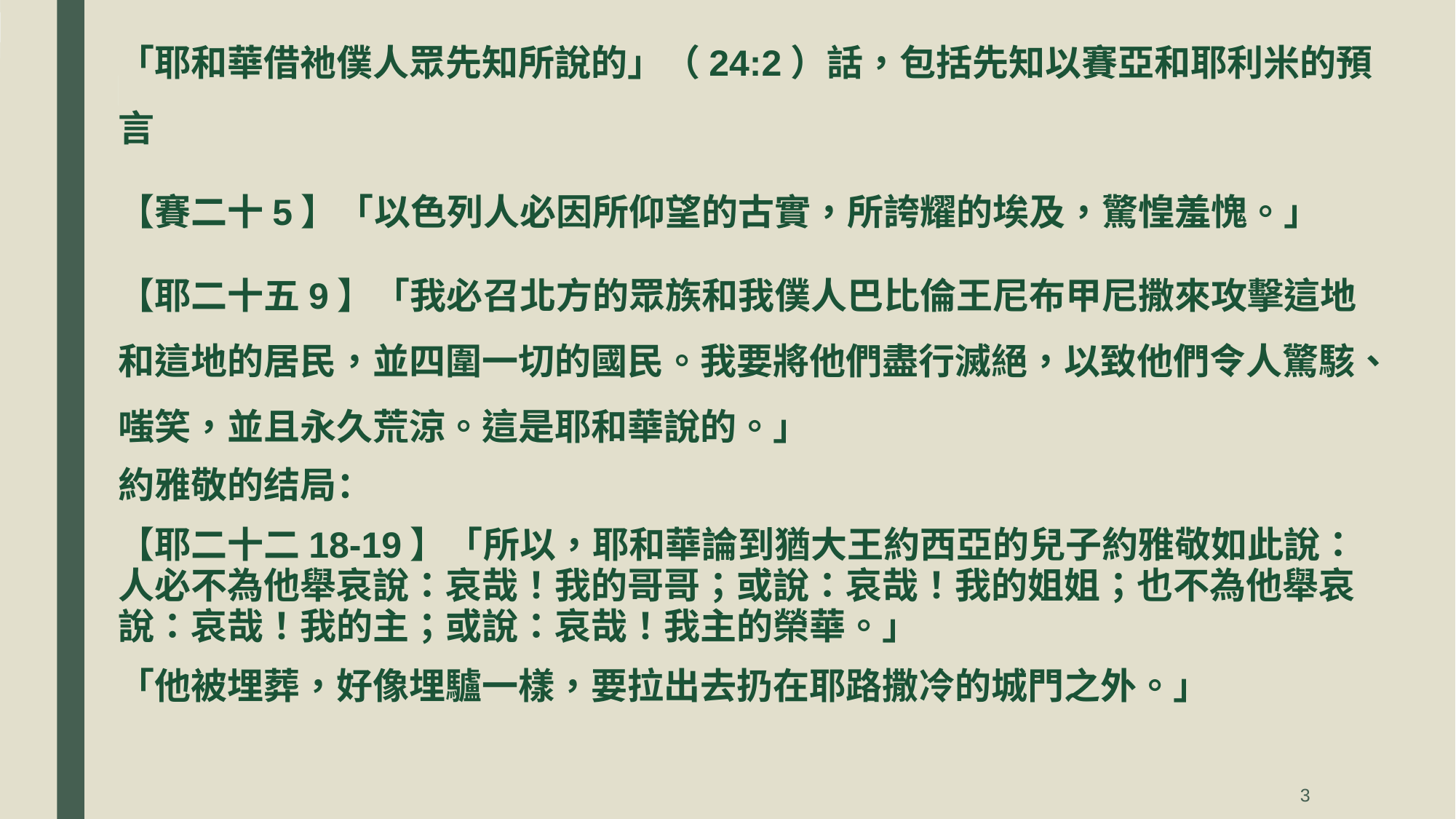

「耶和華借祂僕人眾先知所說的」（24:2）話，包括先知以賽亞和耶利米的預言
【賽二十5】「以色列人必因所仰望的古實，所誇耀的埃及，驚惶羞愧。」
【耶二十五9】「我必召北方的眾族和我僕人巴比倫王尼布甲尼撒來攻擊這地和這地的居民，並四圍一切的國民。我要將他們盡行滅絕，以致他們令人驚駭、嗤笑，並且永久荒涼。這是耶和華說的。」
約雅敬的结局：
【耶二十二18-19】「所以，耶和華論到猶大王約西亞的兒子約雅敬如此說：人必不為他舉哀說：哀哉！我的哥哥；或說：哀哉！我的姐姐；也不為他舉哀說：哀哉！我的主；或說：哀哉！我主的榮華。」
「他被埋葬，好像埋驢一樣，要拉出去扔在耶路撒冷的城門之外。」

3